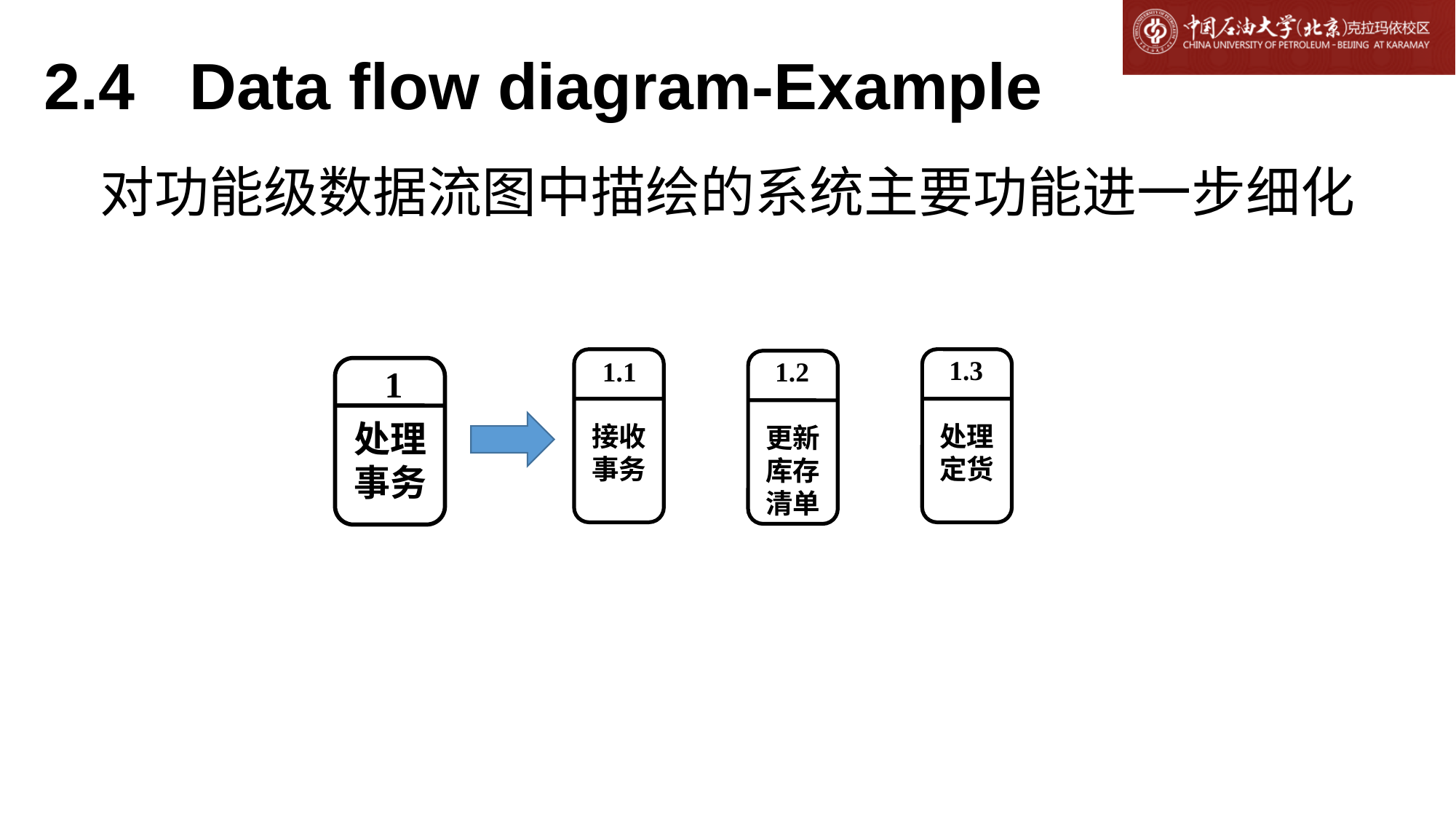

# 2.4   Data flow diagram-Example
对功能级数据流图中描绘的系统主要功能进一步细化

处理定货
1.3

接收事务
1.1

更新库存清单
1.2

处理事务
1